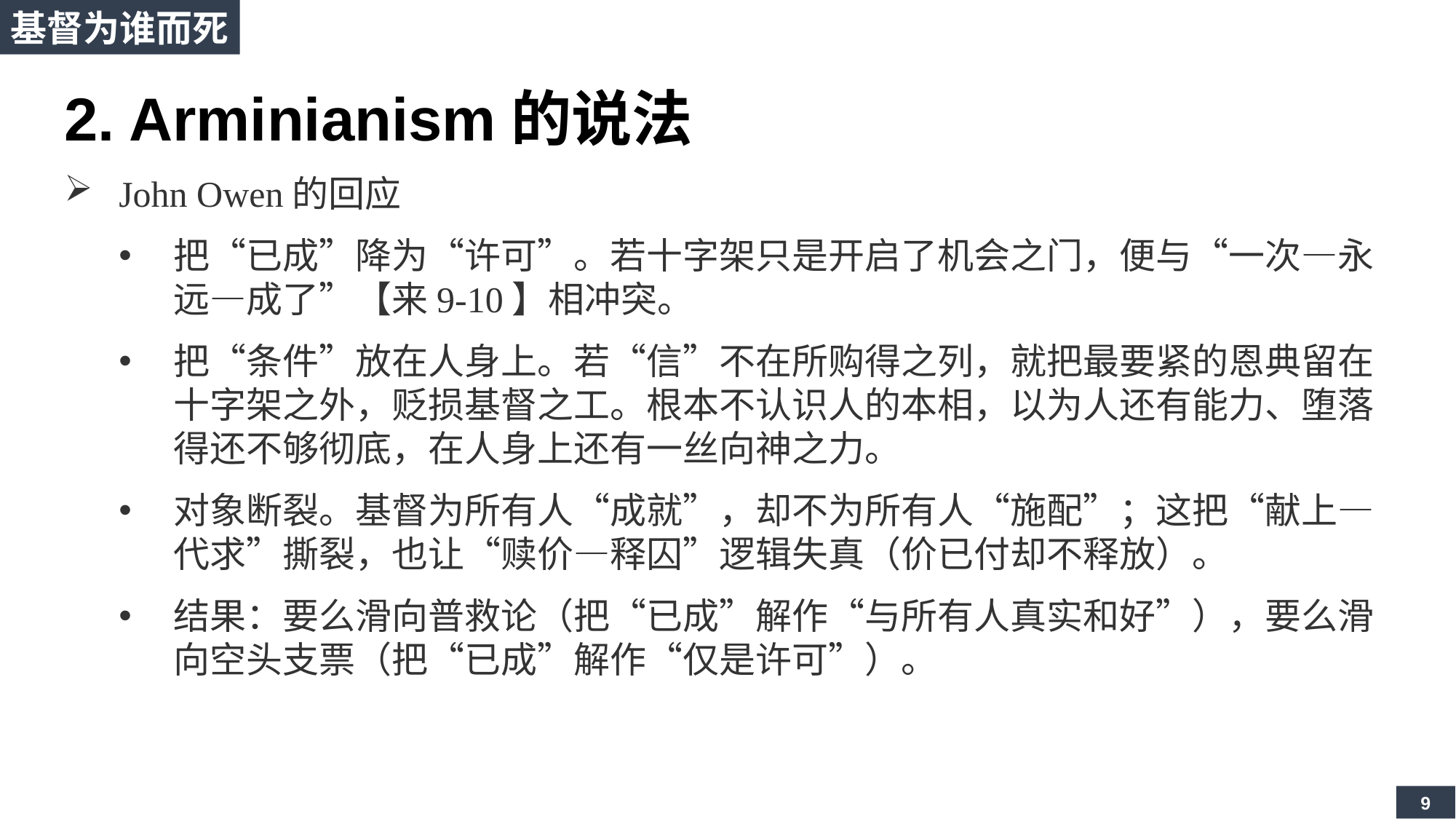

基督为谁而死
2. Arminianism的说法
John Owen的回应
把“已成”降为“许可”。若十字架只是开启了机会之门，便与“一次—永远—成了”【来9-10】相冲突。
把“条件”放在人身上。若“信”不在所购得之列，就把最要紧的恩典留在十字架之外，贬损基督之工。根本不认识人的本相，以为人还有能力、堕落得还不够彻底，在人身上还有一丝向神之力。
对象断裂。基督为所有人“成就”，却不为所有人“施配”；这把“献上—代求”撕裂，也让“赎价—释囚”逻辑失真（价已付却不释放）。
结果：要么滑向普救论（把“已成”解作“与所有人真实和好”），要么滑向空头支票（把“已成”解作“仅是许可”）。
9